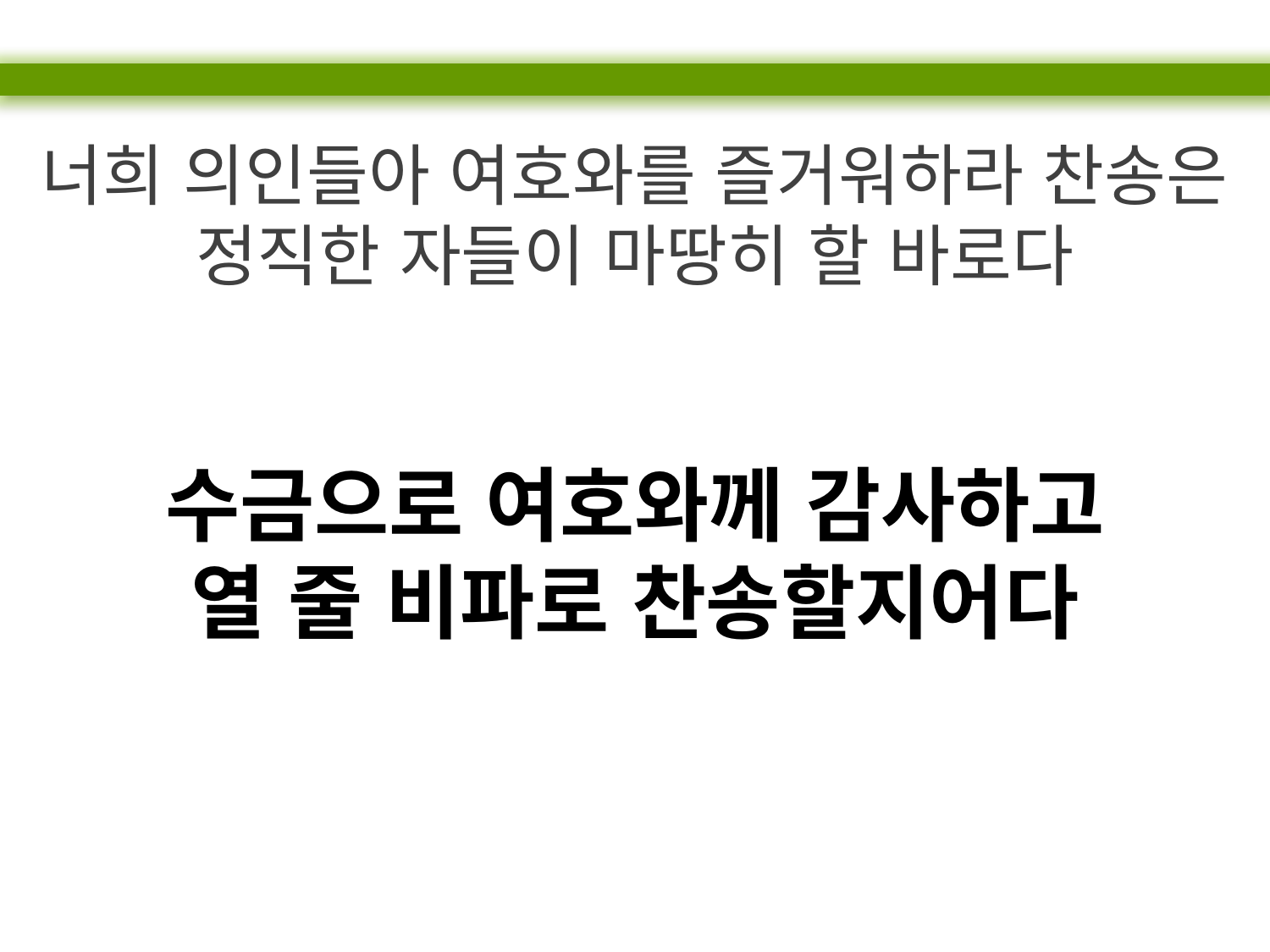

너희 의인들아 여호와를 즐거워하라 찬송은 정직한 자들이 마땅히 할 바로다
수금으로 여호와께 감사하고
열 줄 비파로 찬송할지어다